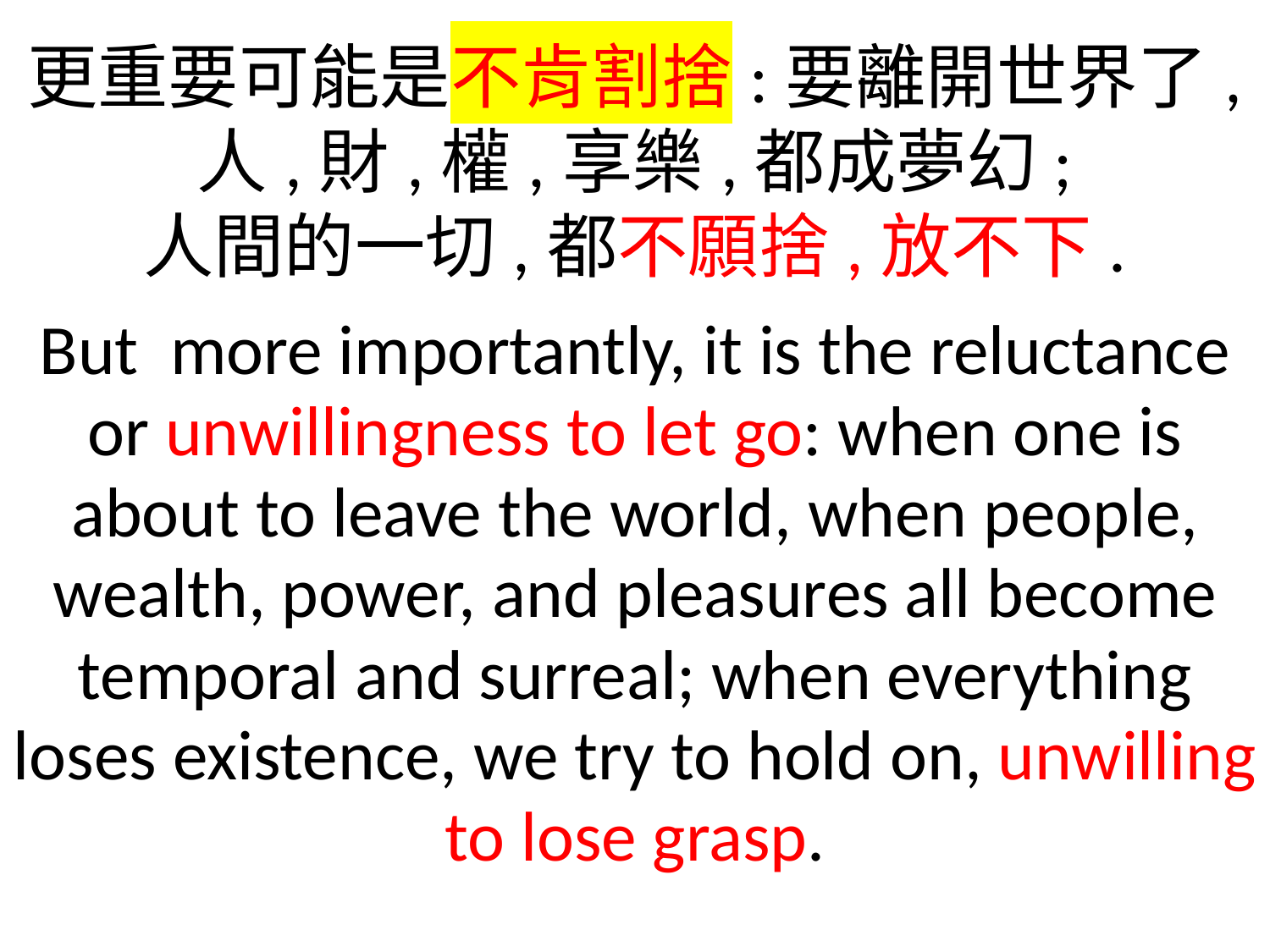

更重要可能是不肯割捨:要離開世界了,
人,財,權,享樂,都成夢幻;
人間的一切,都不願捨,放不下.
But  more importantly, it is the reluctance or unwillingness to let go: when one is about to leave the world, when people, wealth, power, and pleasures all become temporal and surreal; when everything loses existence, we try to hold on, unwilling to lose grasp.